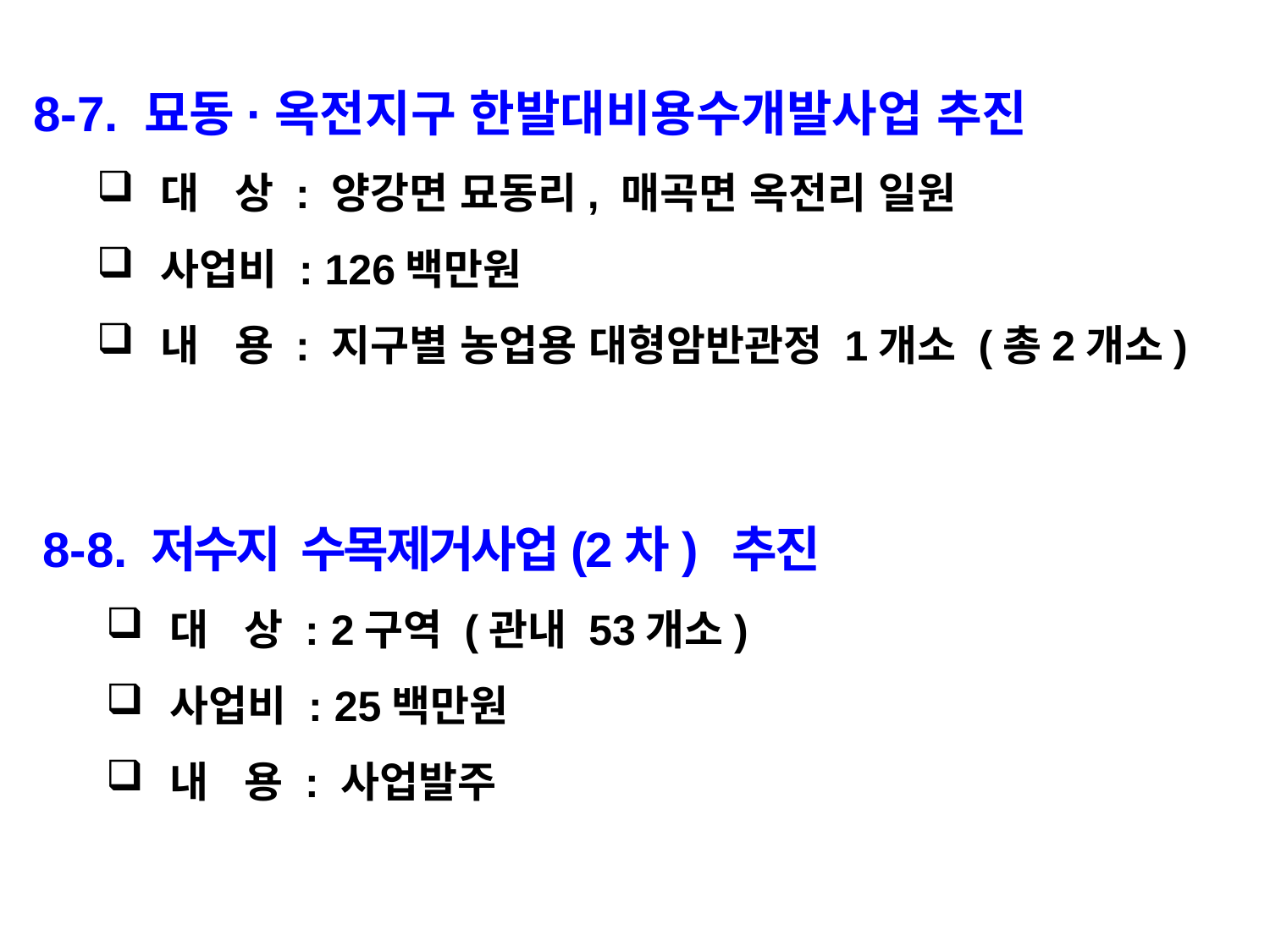

8-7. 묘동·옥전지구 한발대비용수개발사업 추진
대   상 : 양강면 묘동리, 매곡면 옥전리 일원
사업비 : 126백만원
내   용 : 지구별 농업용 대형암반관정 1개소 (총2개소)

8-8. 저수지  수목제거사업(2차)  추진
대   상 : 2구역 (관내 53개소)
사업비 : 25백만원
내   용 : 사업발주